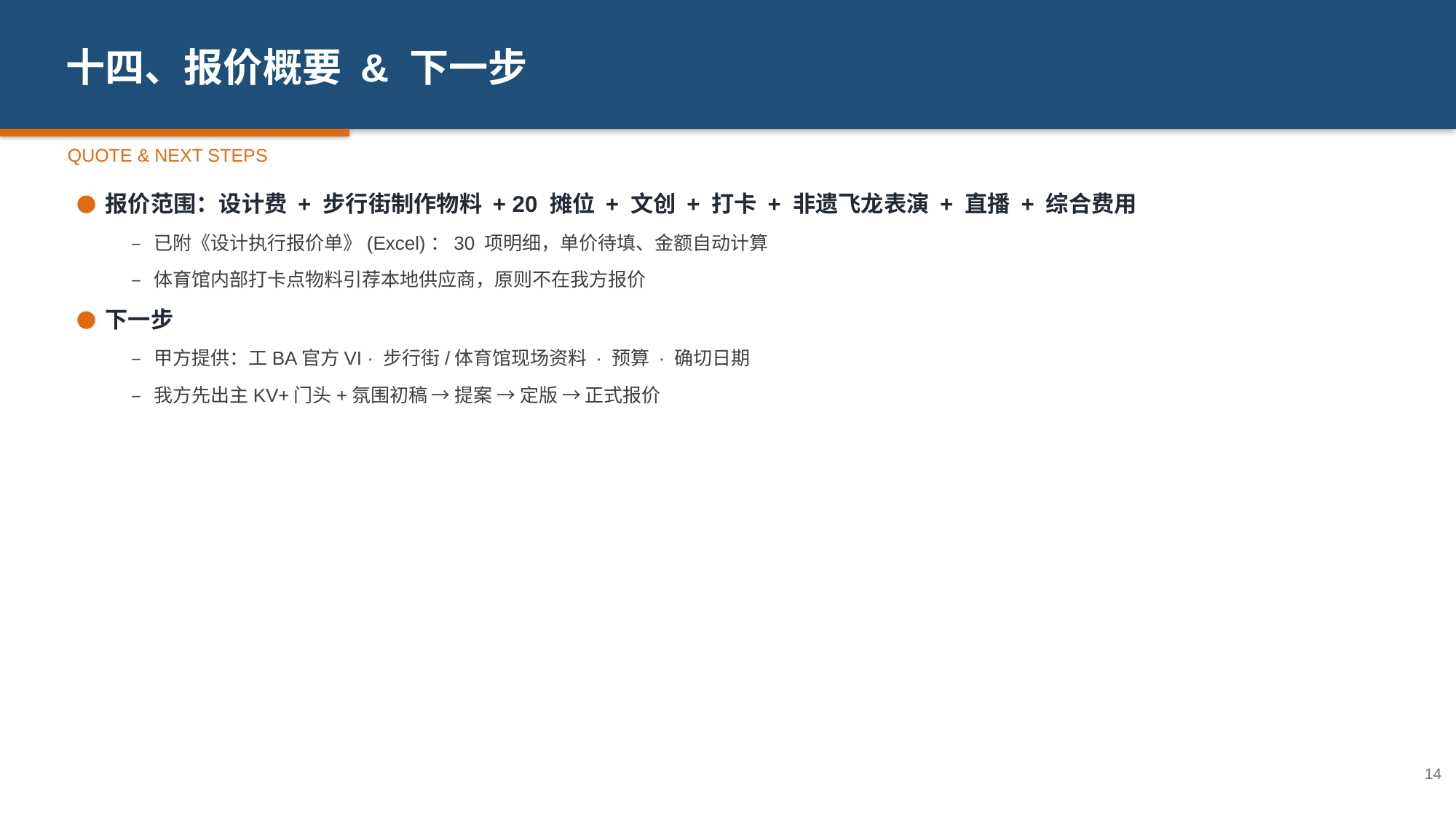

十四、报价概要 & 下一步

QUOTE & NEXT STEPS
● 报价范围：设计费 + 步行街制作物料 + 20 摊位 + 文创 + 打卡 + 非遗飞龙表演 + 直播 + 综合费用
–  已附《设计执行报价单》(Excel)：30 项明细，单价待填、金额自动计算
–  体育馆内部打卡点物料引荐本地供应商，原则不在我方报价
● 下一步
–  甲方提供：工BA官方VI · 步行街/体育馆现场资料 · 预算 · 确切日期
–  我方先出主KV+门头+氛围初稿 → 提案 → 定版 → 正式报价
14